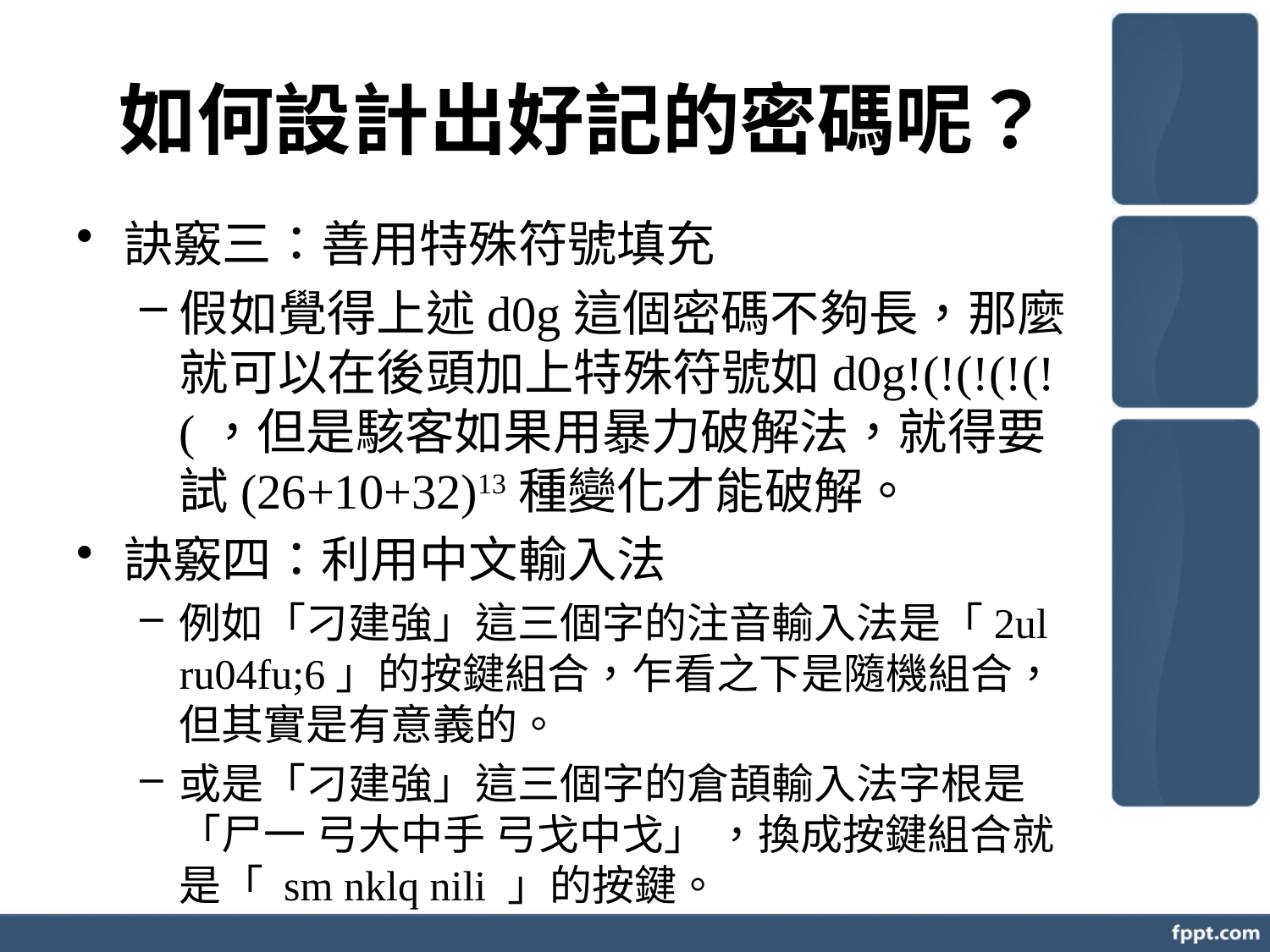

# 如何設計出好記的密碼呢？
訣竅三：善用特殊符號填充
假如覺得上述d0g這個密碼不夠長，那麼就可以在後頭加上特殊符號如d0g!(!(!(!(!(，但是駭客如果用暴力破解法，就得要試(26+10+32)13種變化才能破解。
訣竅四：利用中文輸入法
例如「刁建強」這三個字的注音輸入法是「2ul ru04fu;6」的按鍵組合，乍看之下是隨機組合，但其實是有意義的。
或是「刁建強」這三個字的倉頡輸入法字根是「尸一 弓大中手 弓戈中戈」 ，換成按鍵組合就是「 sm nklq nili 」的按鍵。